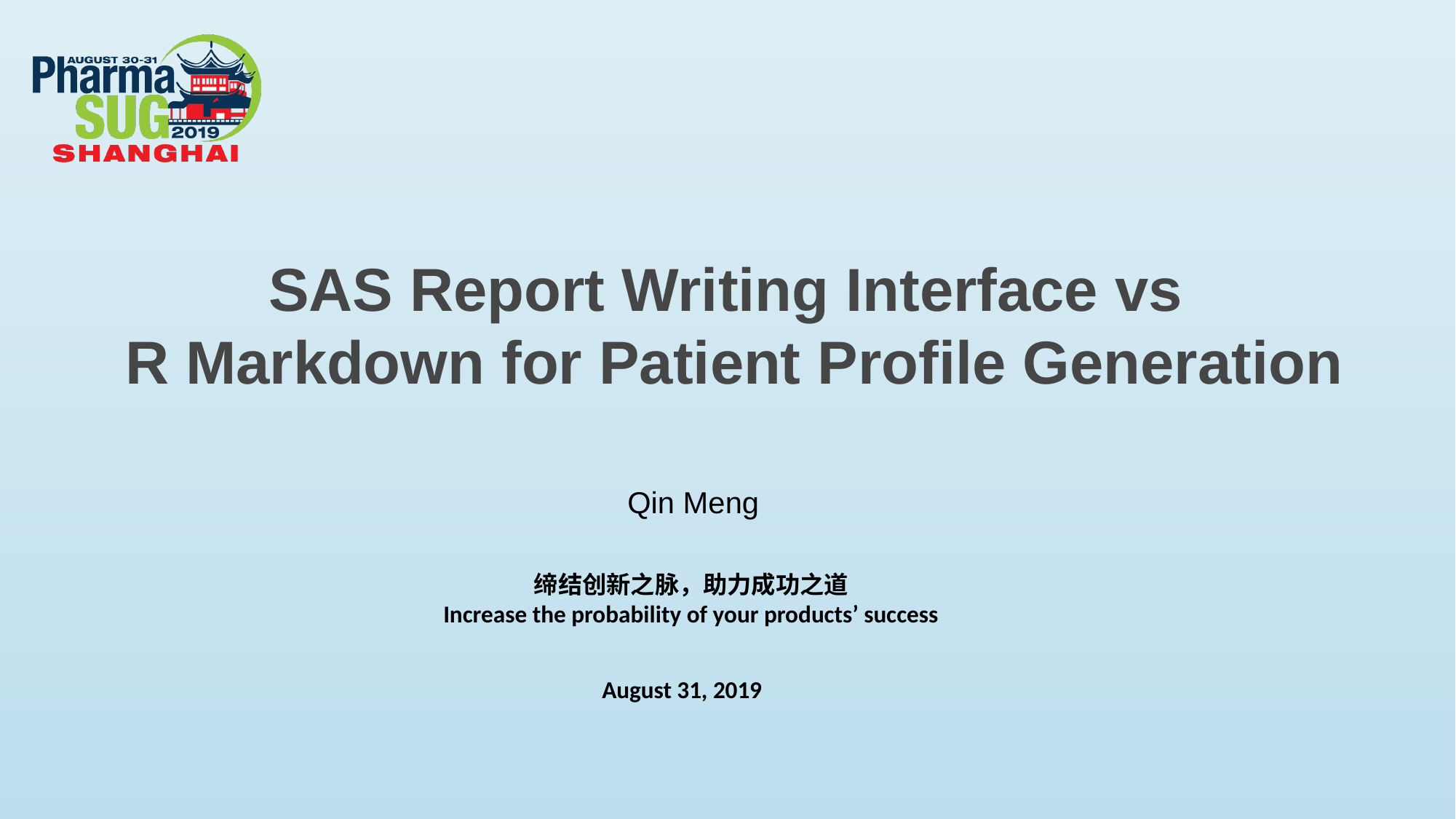

# SAS Report Writing Interface vs R Markdown for Patient Profile Generation
Qin Meng

缔结创新之脉，助力成功之道
Increase the probability of your products’ success

August 31, 2019